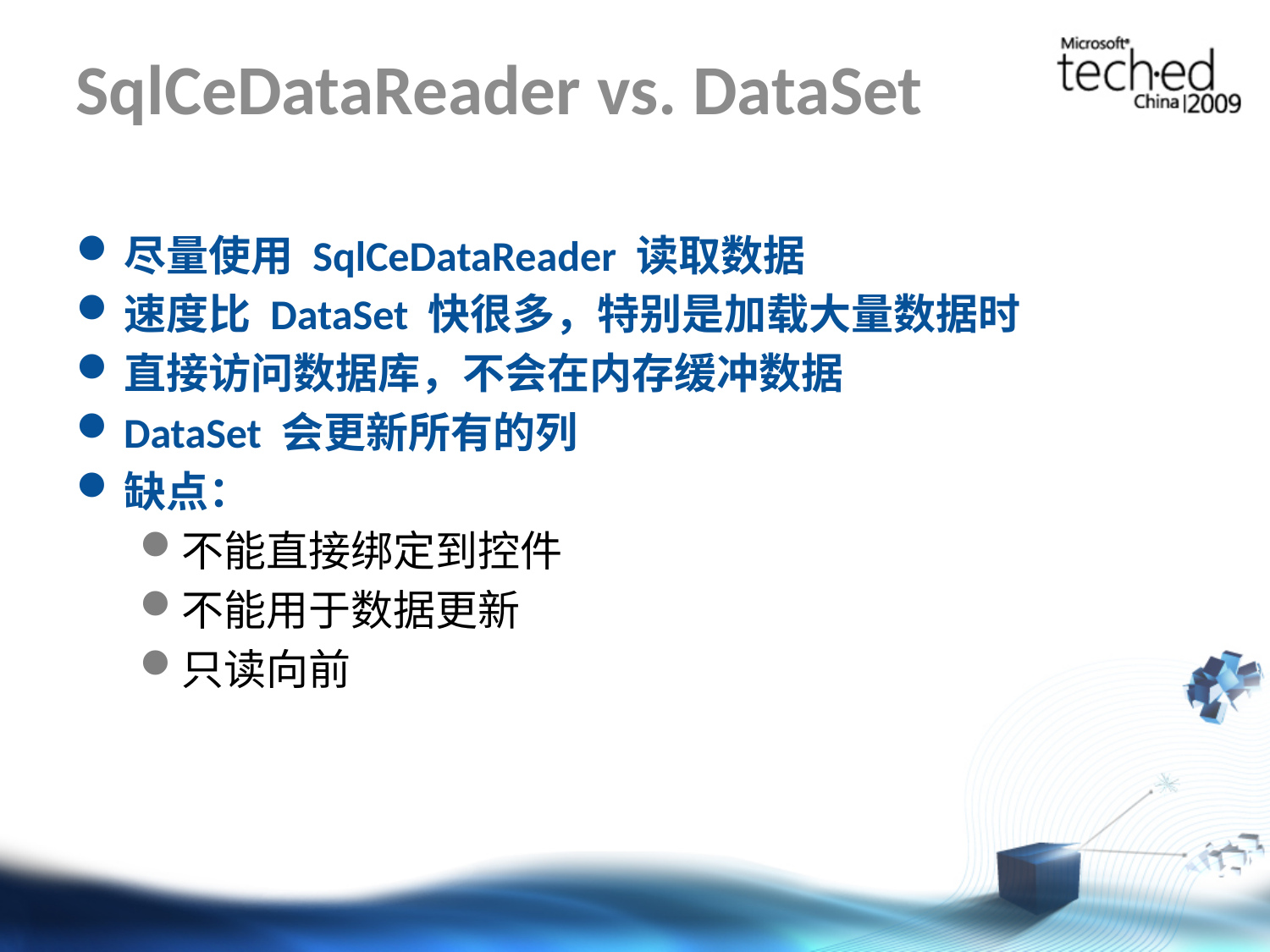

# SqlCeDataReader vs. DataSet
尽量使用 SqlCeDataReader 读取数据
速度比 DataSet 快很多，特别是加载大量数据时
直接访问数据库，不会在内存缓冲数据
DataSet 会更新所有的列
缺点：
不能直接绑定到控件
不能用于数据更新
只读向前